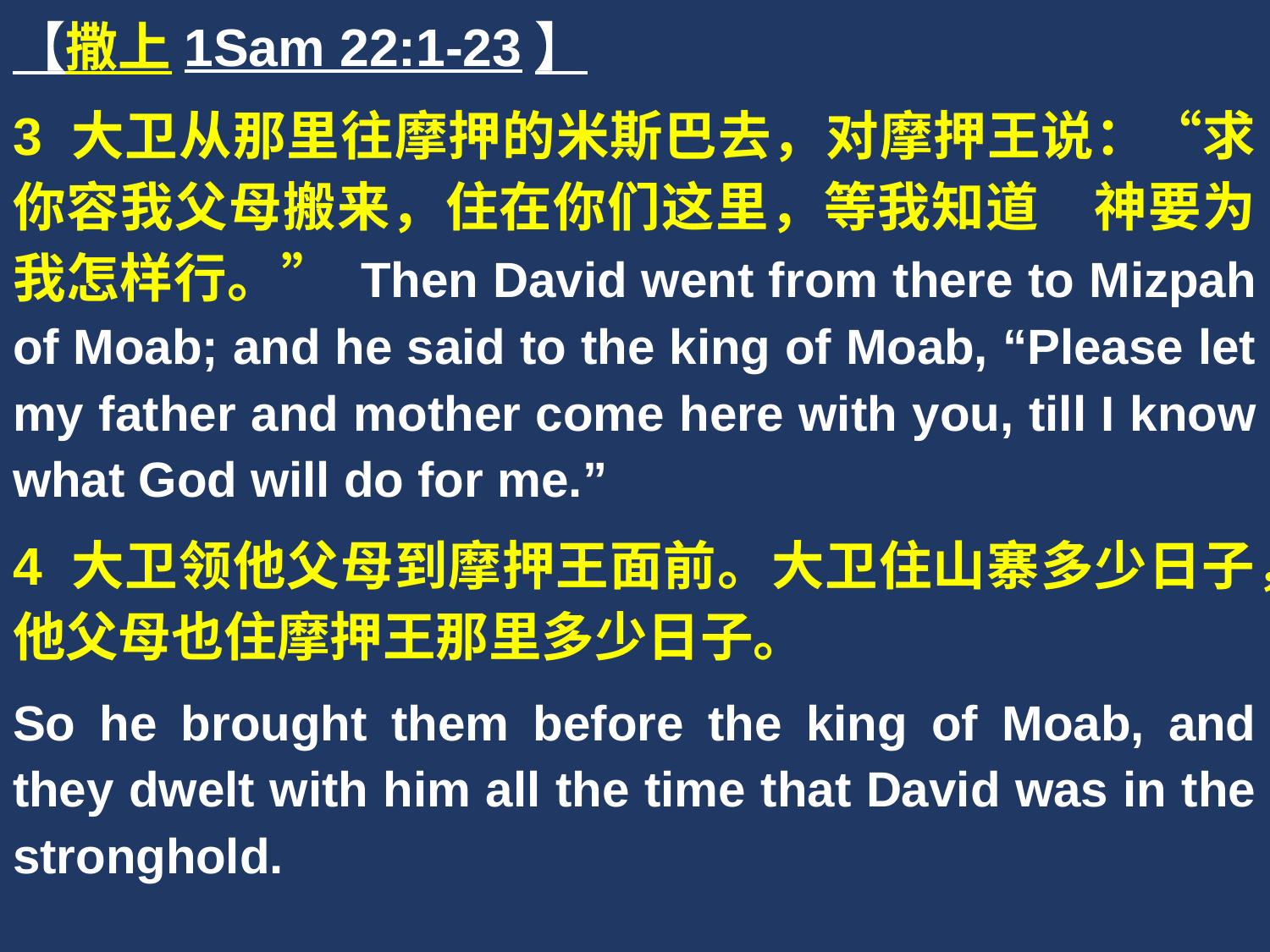

【撒上1Sam 22:1-23】
3 大卫从那里往摩押的米斯巴去，对摩押王说：“求你容我父母搬来，住在你们这里，等我知道　神要为我怎样行。” Then David went from there to Mizpah of Moab; and he said to the king of Moab, “Please let my father and mother come here with you, till I know what God will do for me.”
4 大卫领他父母到摩押王面前。大卫住山寨多少日子，他父母也住摩押王那里多少日子。
So he brought them before the king of Moab, and they dwelt with him all the time that David was in the stronghold.